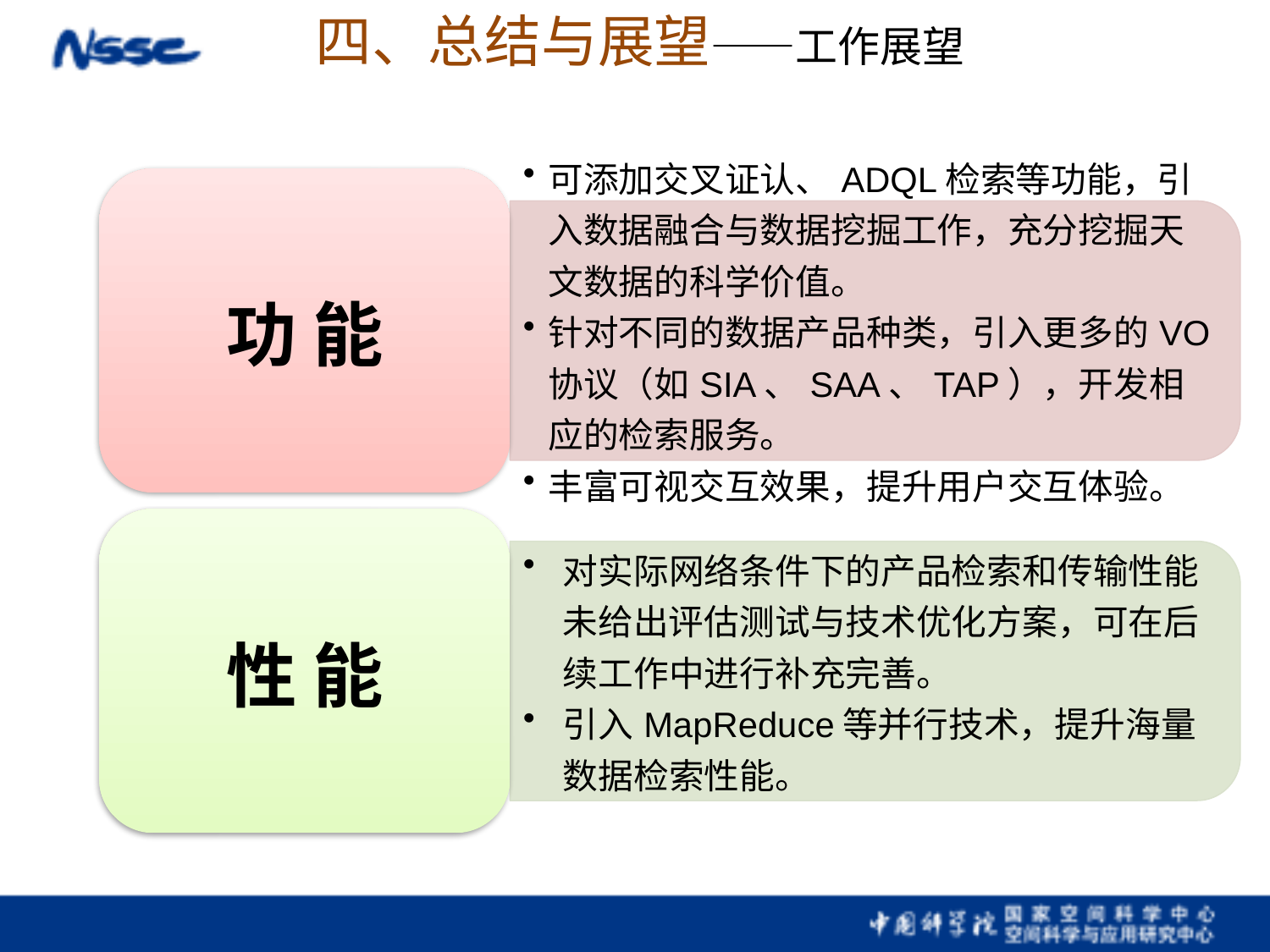

四、总结与展望——工作展望

功 能
性 能
对实际网络条件下的产品检索和传输性能未给出评估测试与技术优化方案，可在后续工作中进行补充完善。
引入MapReduce等并行技术，提升海量数据检索性能。
丰富可视交互效果，提升用户交互体验。
针对不同的数据产品种类，引入更多的VO协议（如SIA、SAA、TAP），开发相应的检索服务。